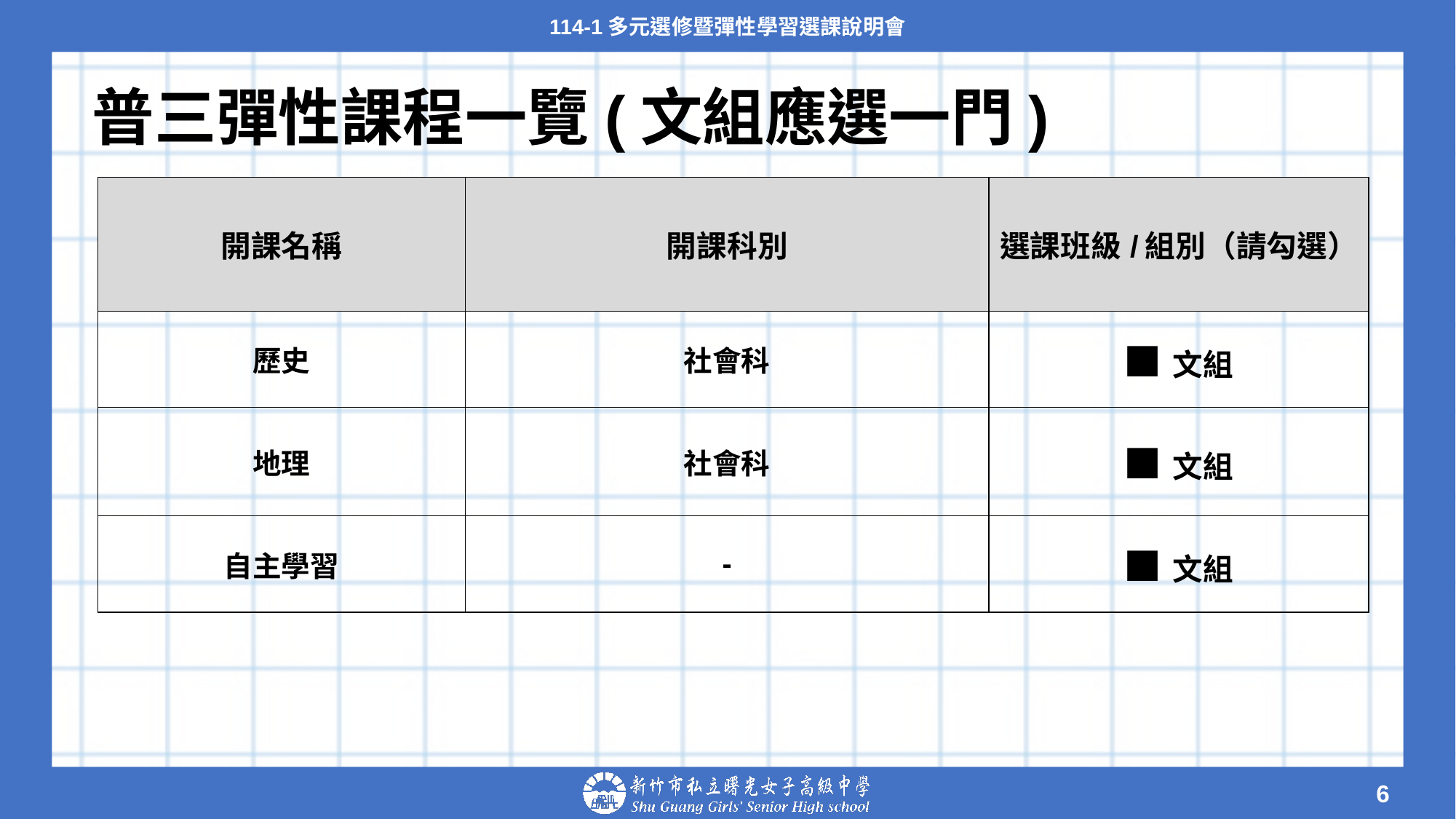

114-1多元選修暨彈性學習選課說明會
# 普三彈性課程一覽(文組應選一門)
| 開課名稱 | 開課科別 | 選課班級/組別（請勾選） |
| --- | --- | --- |
| 歷史 | 社會科 | ■文組 |
| 地理 | 社會科 | ■文組 |
| 自主學習 | - | ■文組 |

6